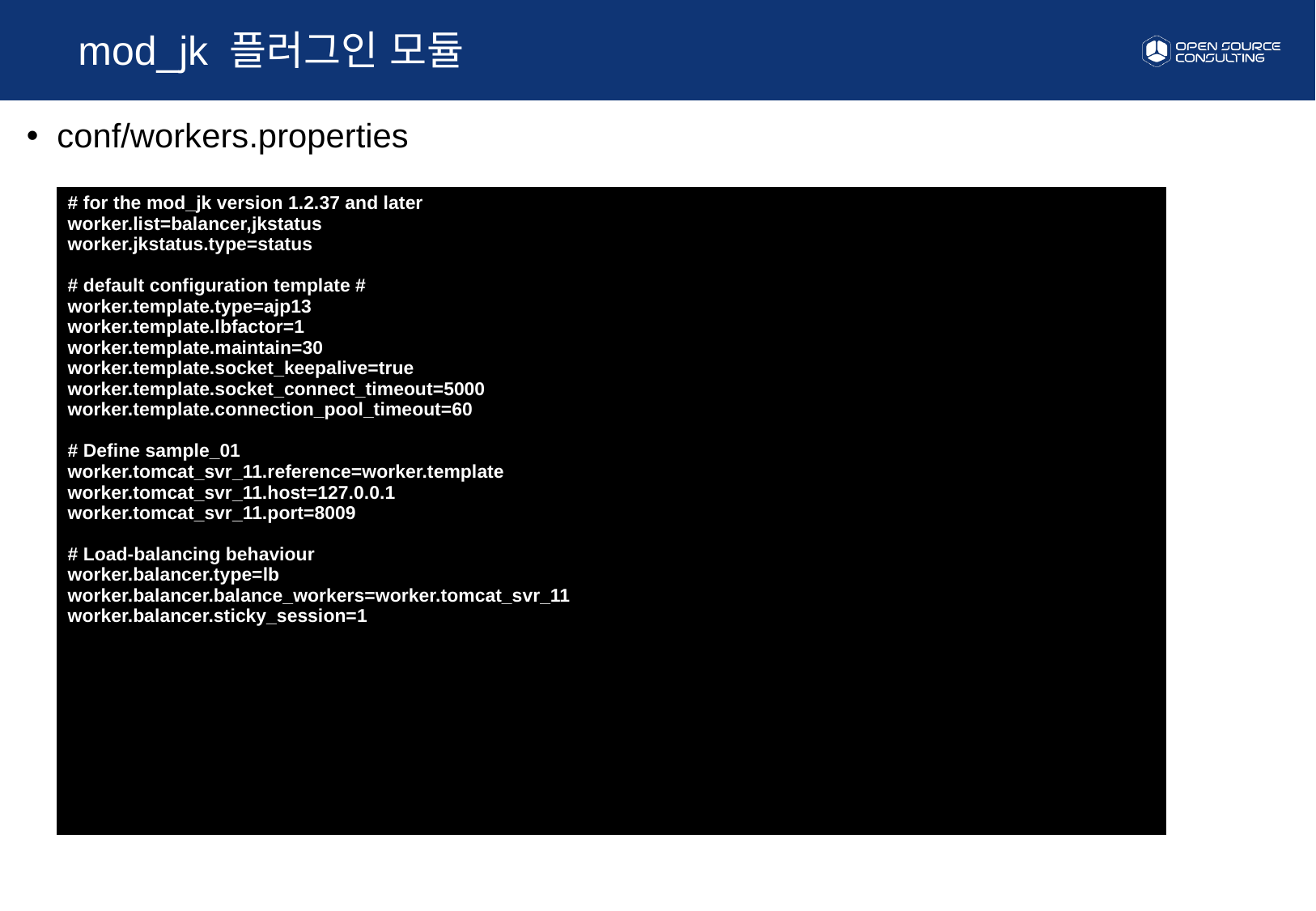

mod_jk 플러그인 모듈
conf/workers.properties
| # for the mod\_jk version 1.2.37 and later worker.list=balancer,jkstatus worker.jkstatus.type=status # default configuration template # worker.template.type=ajp13 worker.template.lbfactor=1 worker.template.maintain=30 worker.template.socket\_keepalive=true worker.template.socket\_connect\_timeout=5000 worker.template.connection\_pool\_timeout=60 # Define sample\_01 worker.tomcat\_svr\_11.reference=worker.template worker.tomcat\_svr\_11.host=127.0.0.1 worker.tomcat\_svr\_11.port=8009 # Load-balancing behaviour worker.balancer.type=lb worker.balancer.balance\_workers=worker.tomcat\_svr\_11 worker.balancer.sticky\_session=1 |
| --- |